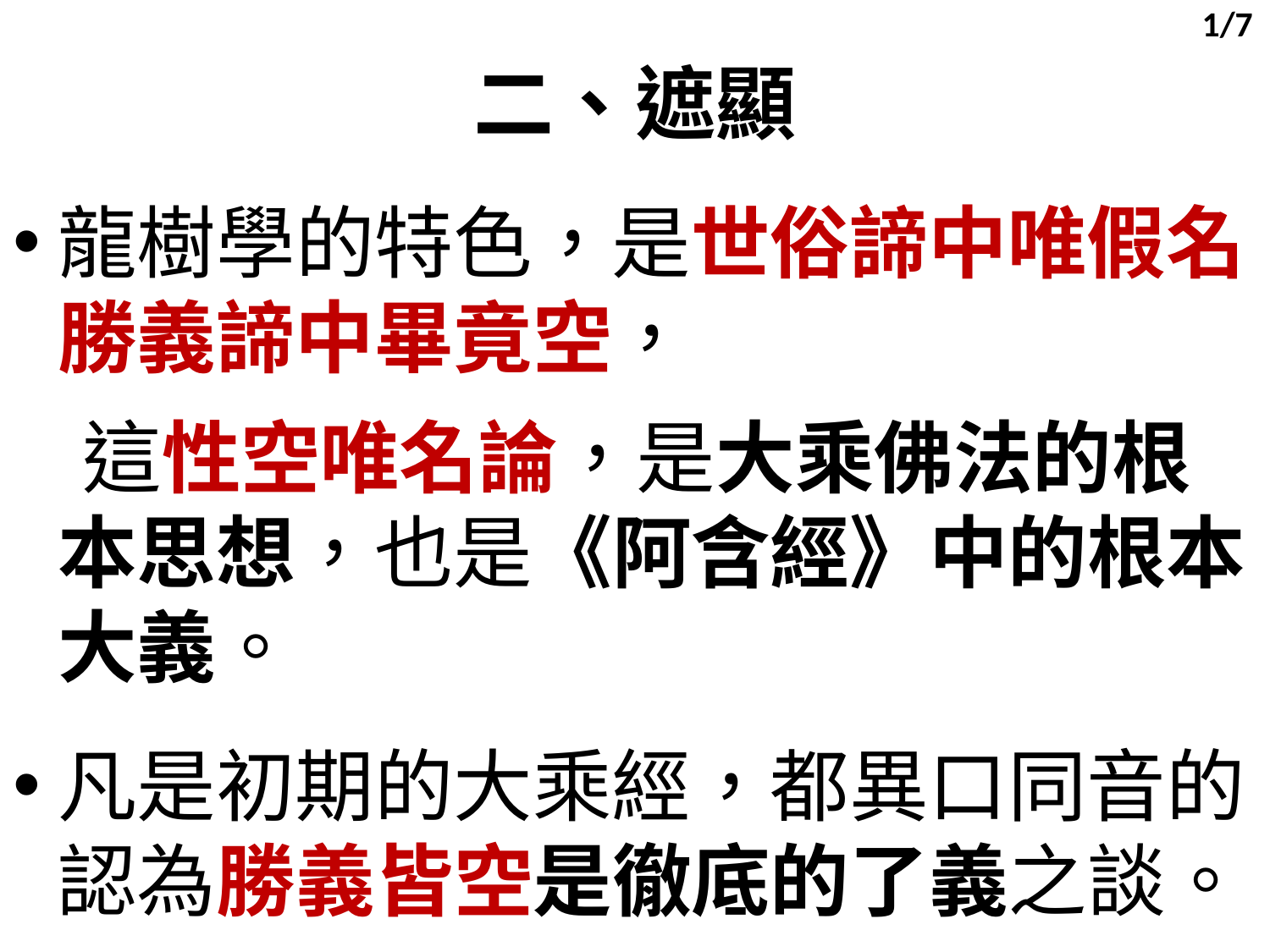

1/7
二、遮顯
龍樹學的特色，是世俗諦中唯假名，勝義諦中畢竟空，
   這性空唯名論，是大乘佛法的根本思想，也是《阿含經》中的根本大義。
凡是初期的大乘經，都異口同音的，認為勝義皆空是徹底的了義之談。